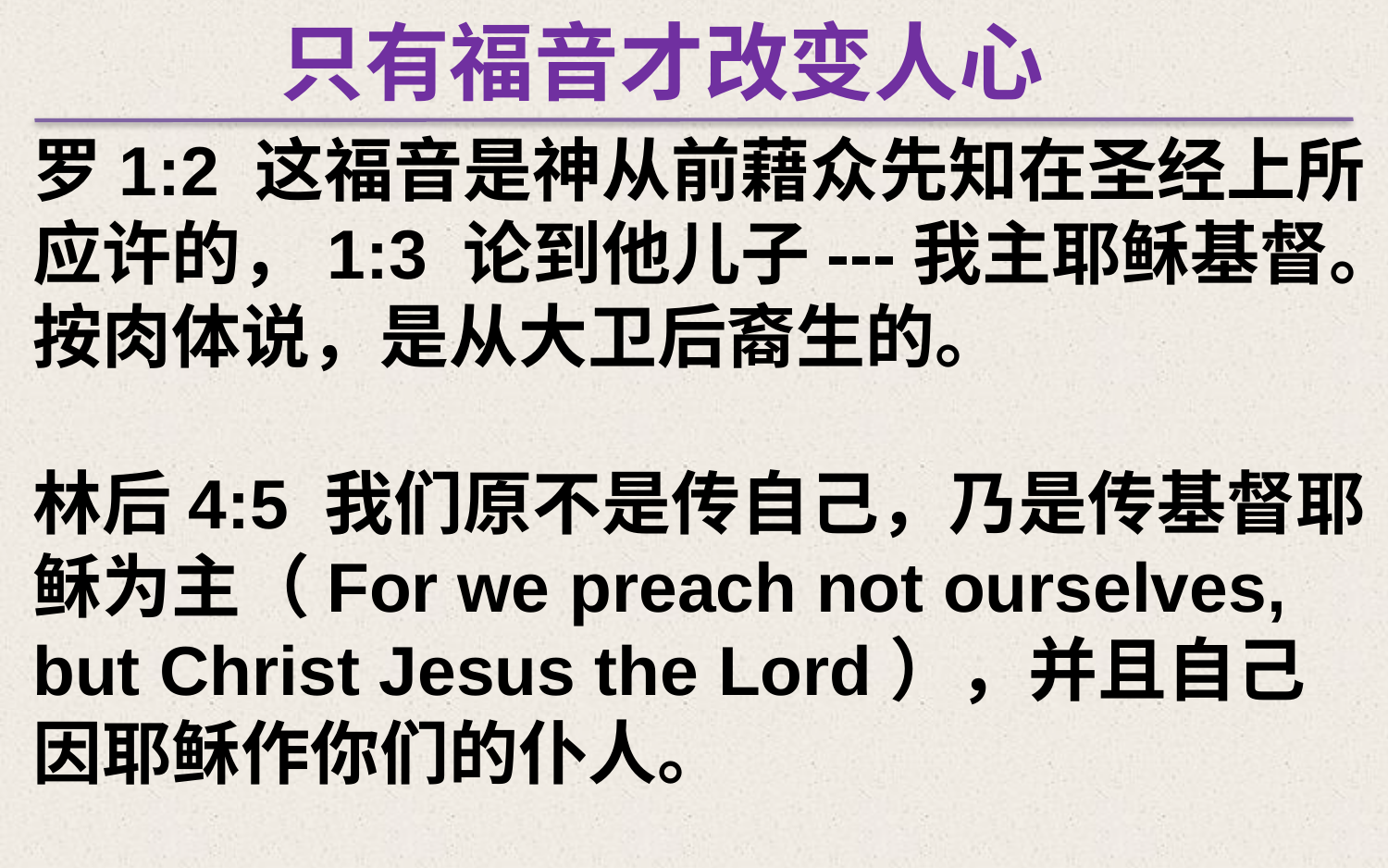

只有福音才改变人心
罗1:2 这福音是神从前藉众先知在圣经上所应许的，1:3 论到他儿子---我主耶稣基督。按肉体说，是从大卫后裔生的。

林后4:5 我们原不是传自己，乃是传基督耶稣为主（For we preach not ourselves, but Christ Jesus the Lord），并且自己因耶稣作你们的仆人。